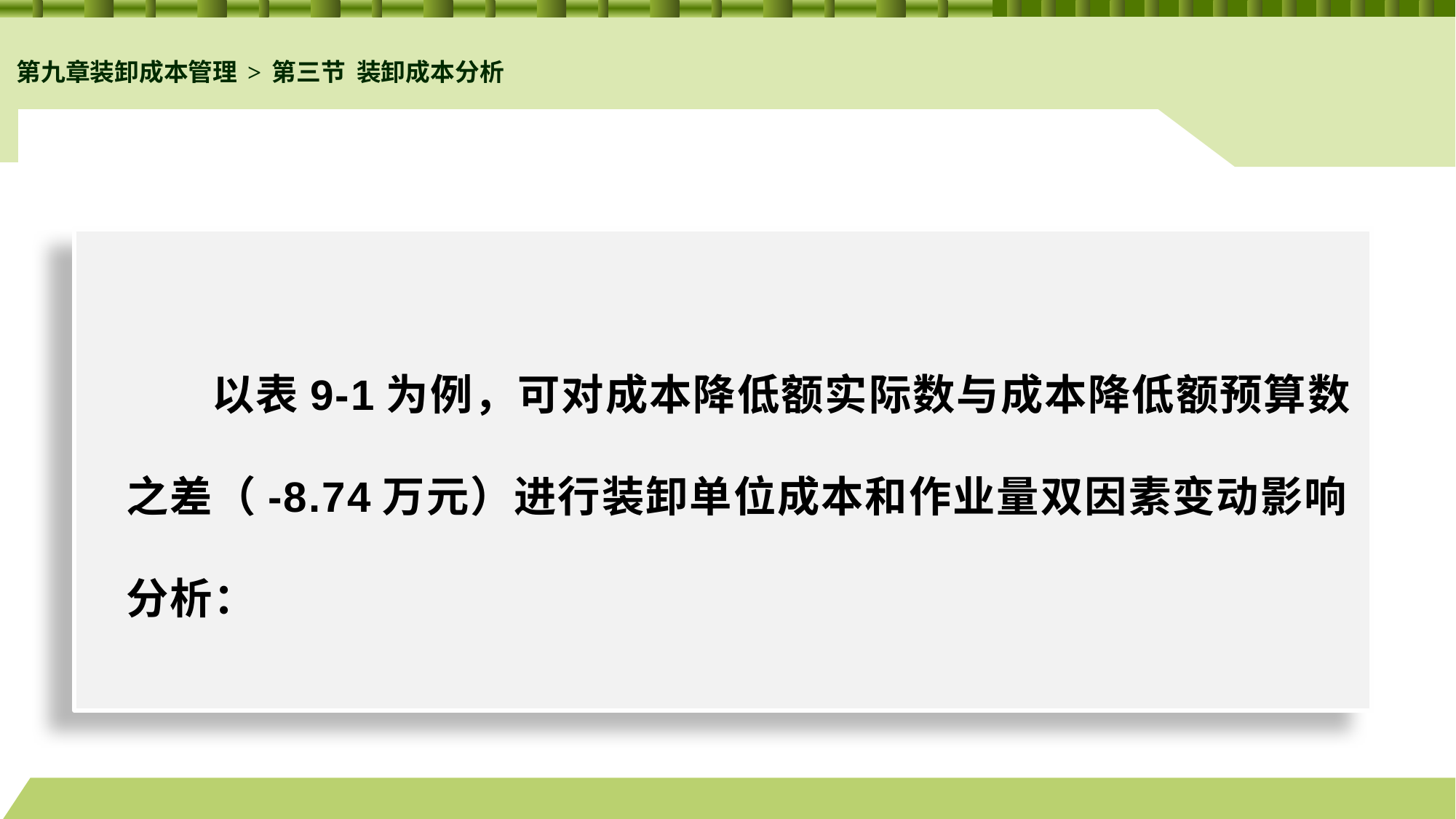

第九章装卸成本管理>第三节  装卸成本分析
#
以表9-1为例，可对成本降低额实际数与成本降低额预算数之差（-8.74万元）进行装卸单位成本和作业量双因素变动影响分析：